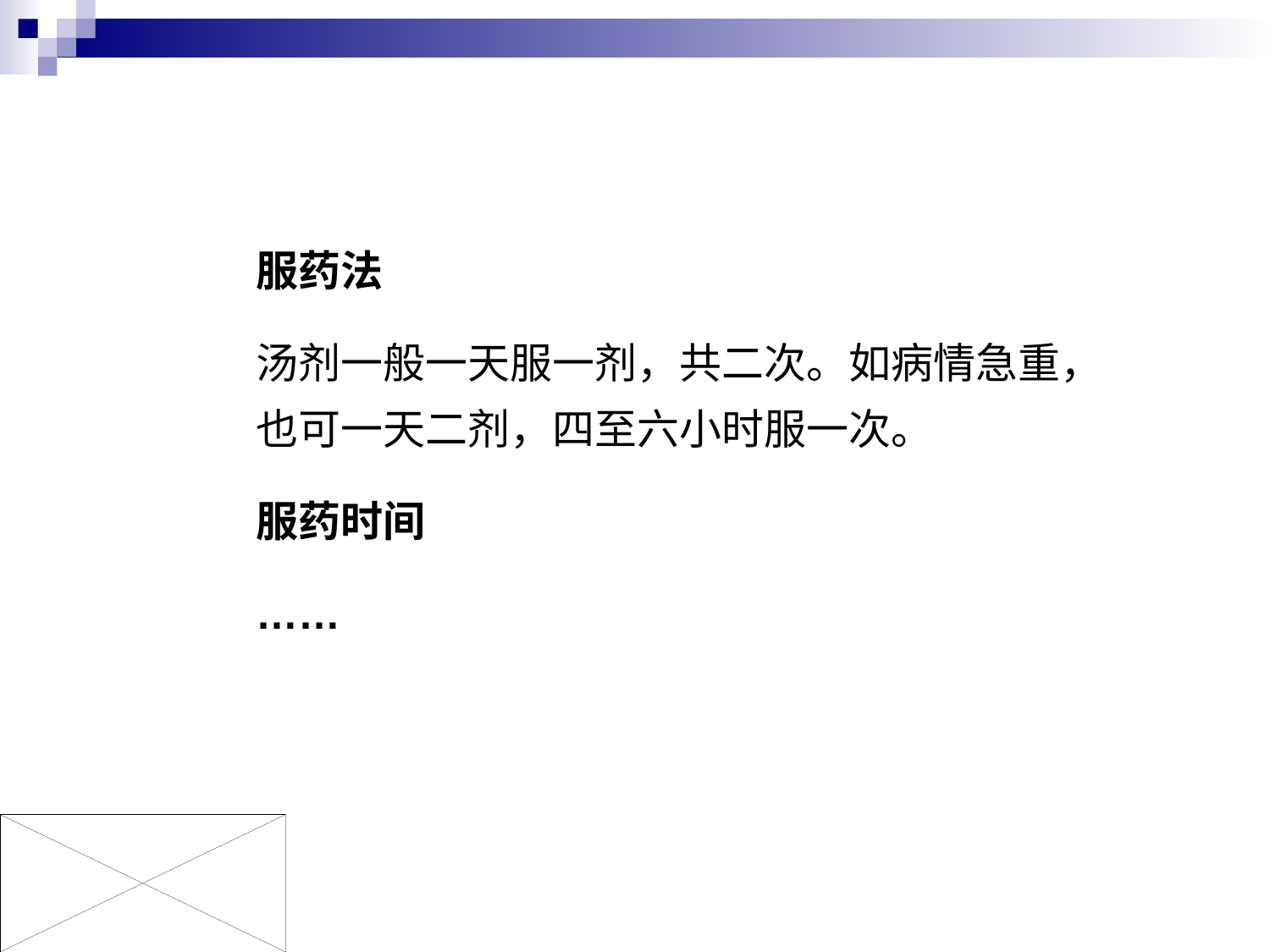

服药法
汤剂一般一天服一剂，共二次。如病情急重，也可一天二剂，四至六小时服一次。
服药时间
……